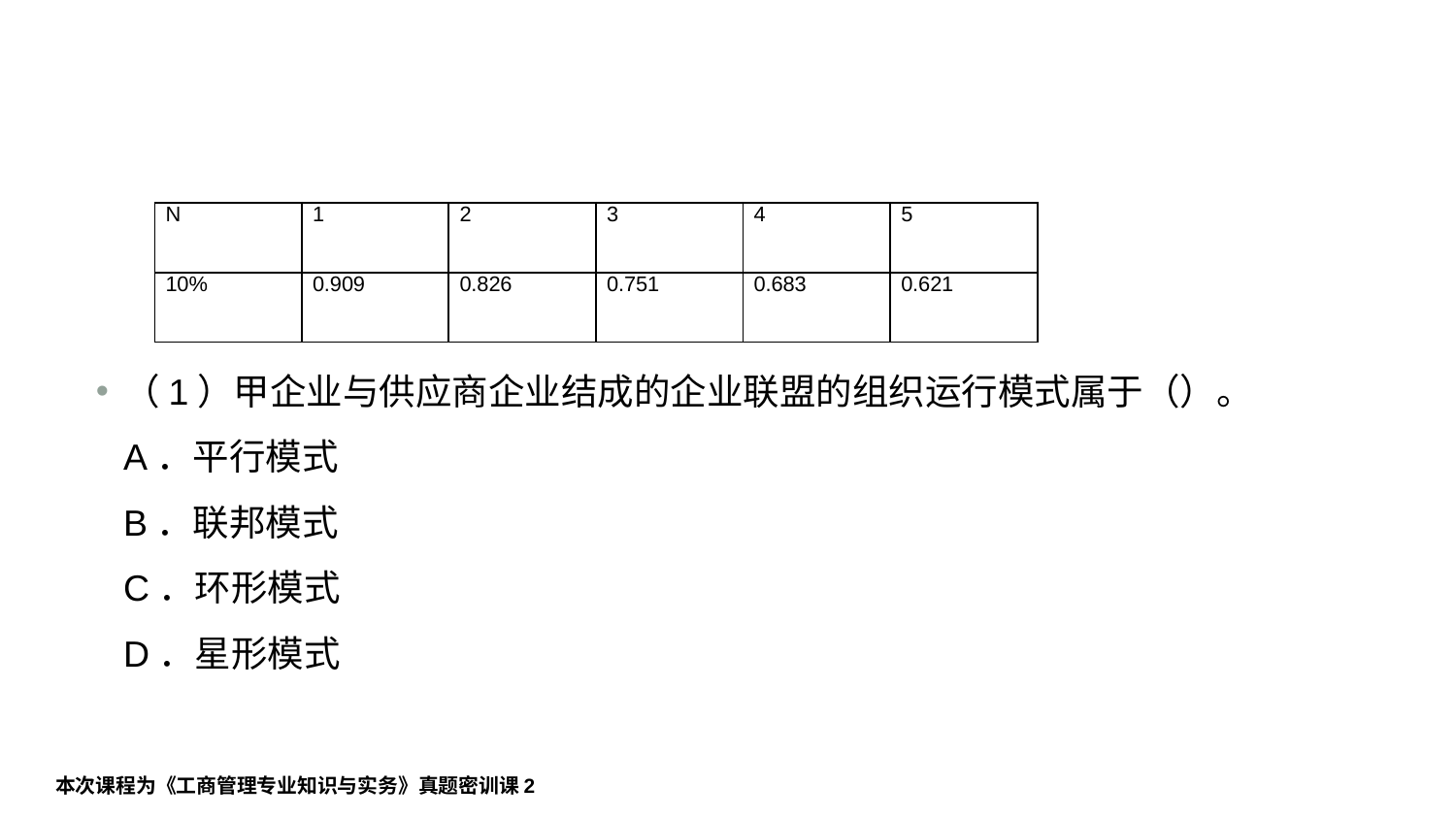

（1）甲企业与供应商企业结成的企业联盟的组织运行模式属于（）。
A．平行模式
B．联邦模式
C．环形模式
D．星形模式

| N | 1 | 2 | 3 | 4 | 5 |
| --- | --- | --- | --- | --- | --- |
| 10% | 0.909 | 0.826 | 0.751 | 0.683 | 0.621 |